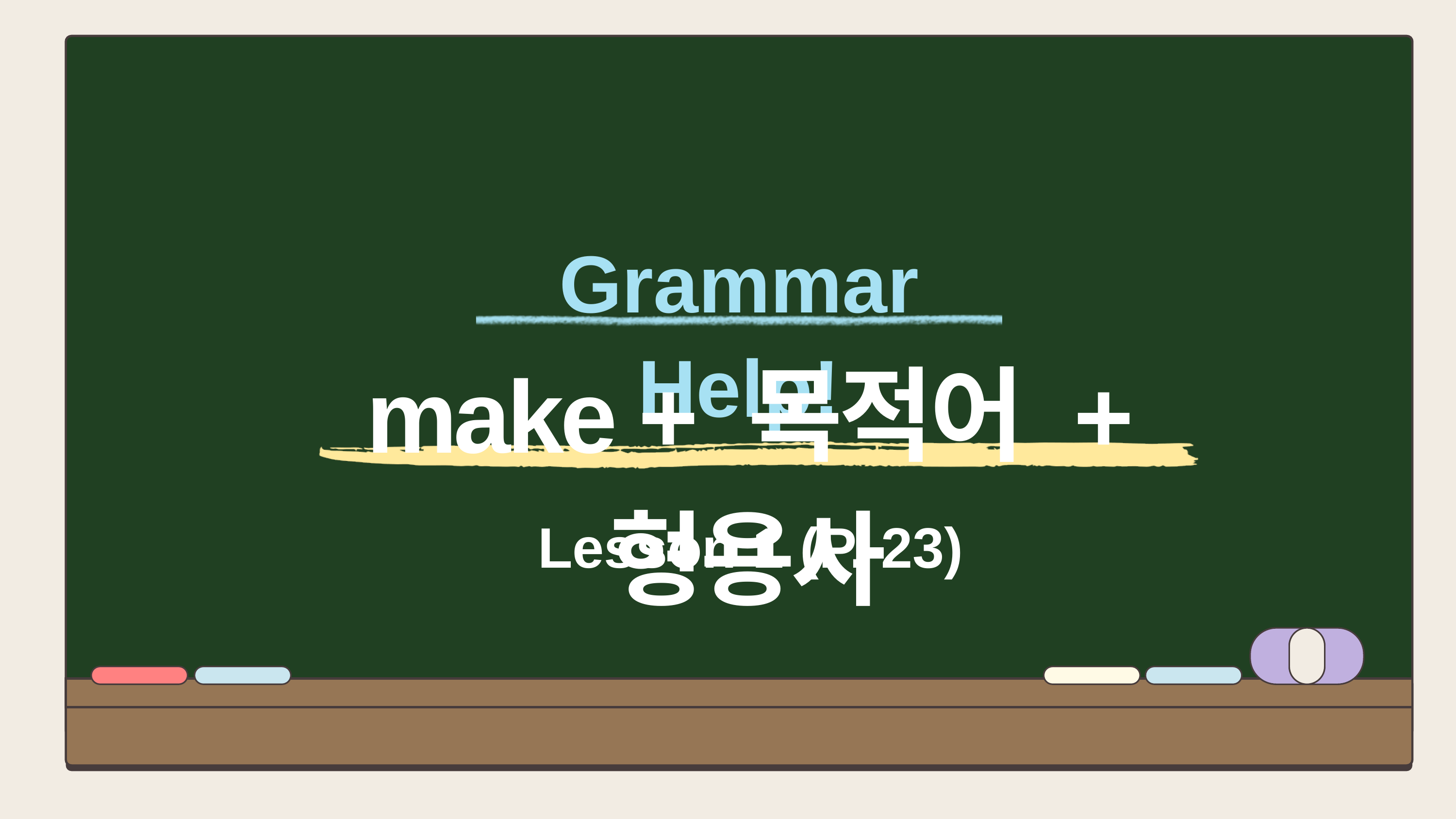

Grammar Help!

make + 목적어 + 형용사

Lesson 1 (P. 23)